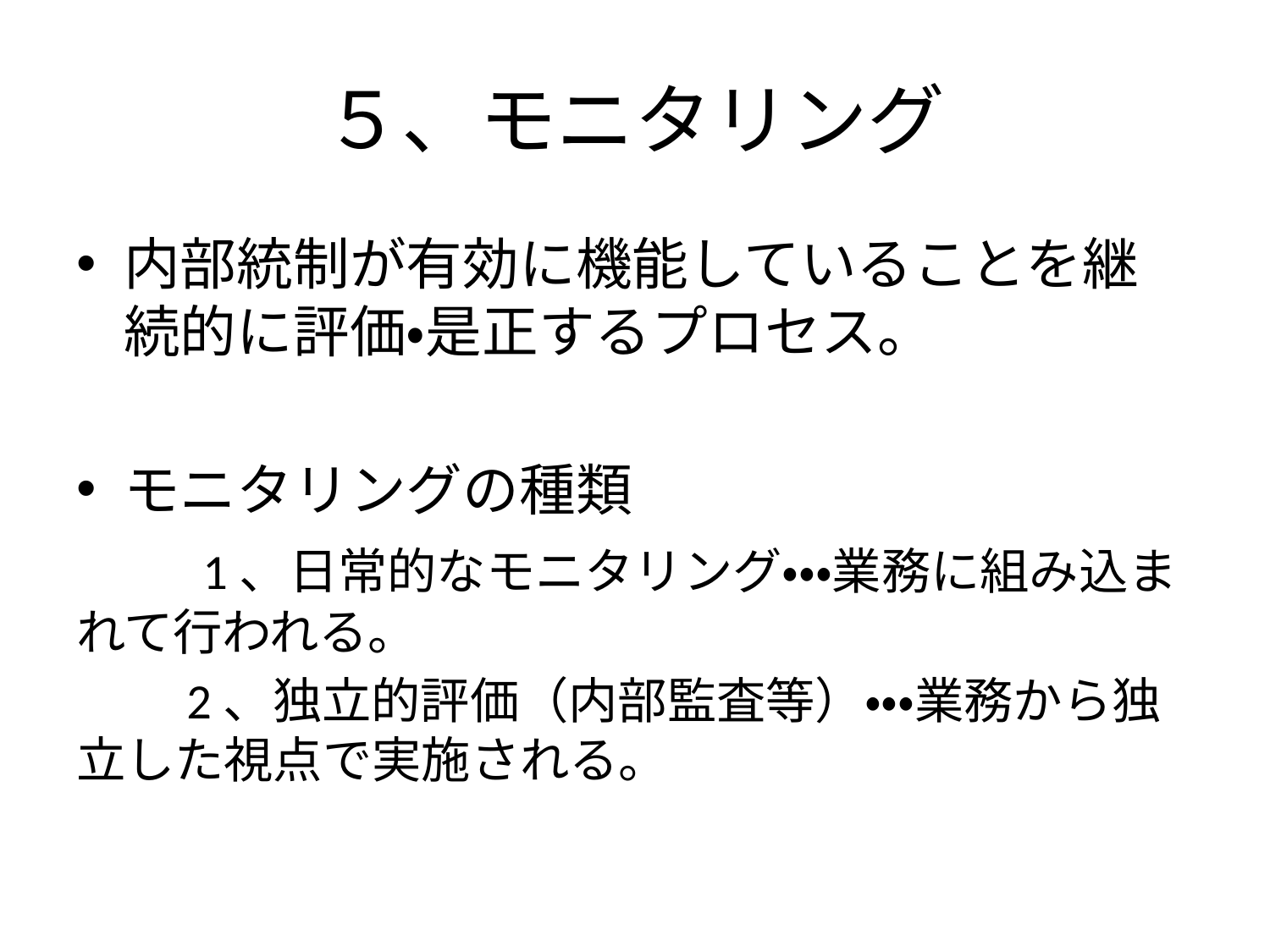

# ５、モニタリング
内部統制が有効に機能していることを継続的に評価・是正するプロセス。

モニタリングの種類
　　1、日常的なモニタリング・・・業務に組み込まれて行われる。
　　2、独立的評価（内部監査等）・・・業務から独立した視点で実施される。